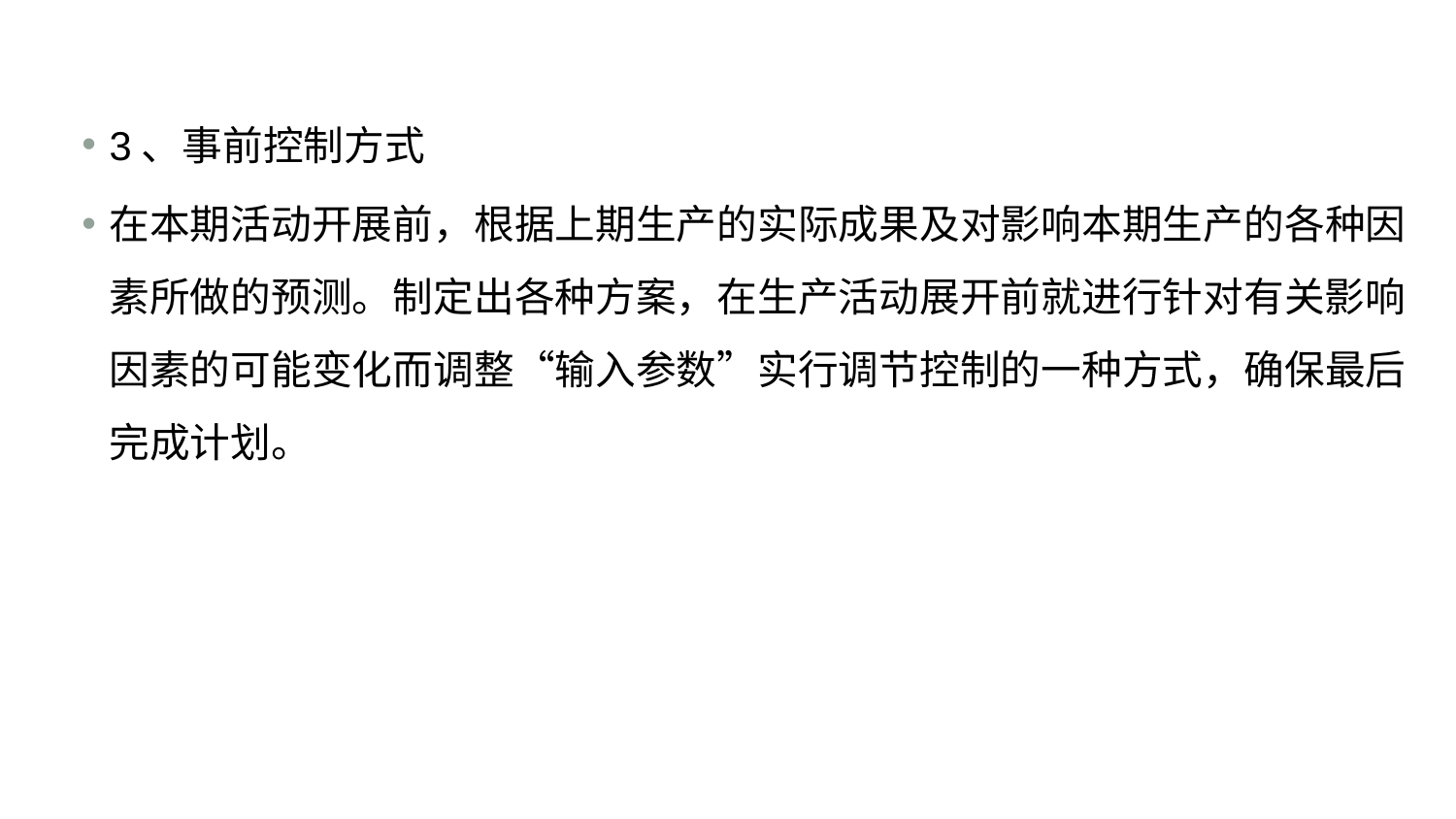

#
3、事前控制方式
在本期活动开展前，根据上期生产的实际成果及对影响本期生产的各种因素所做的预测。制定出各种方案，在生产活动展开前就进行针对有关影响因素的可能变化而调整“输入参数”实行调节控制的一种方式，确保最后完成计划。